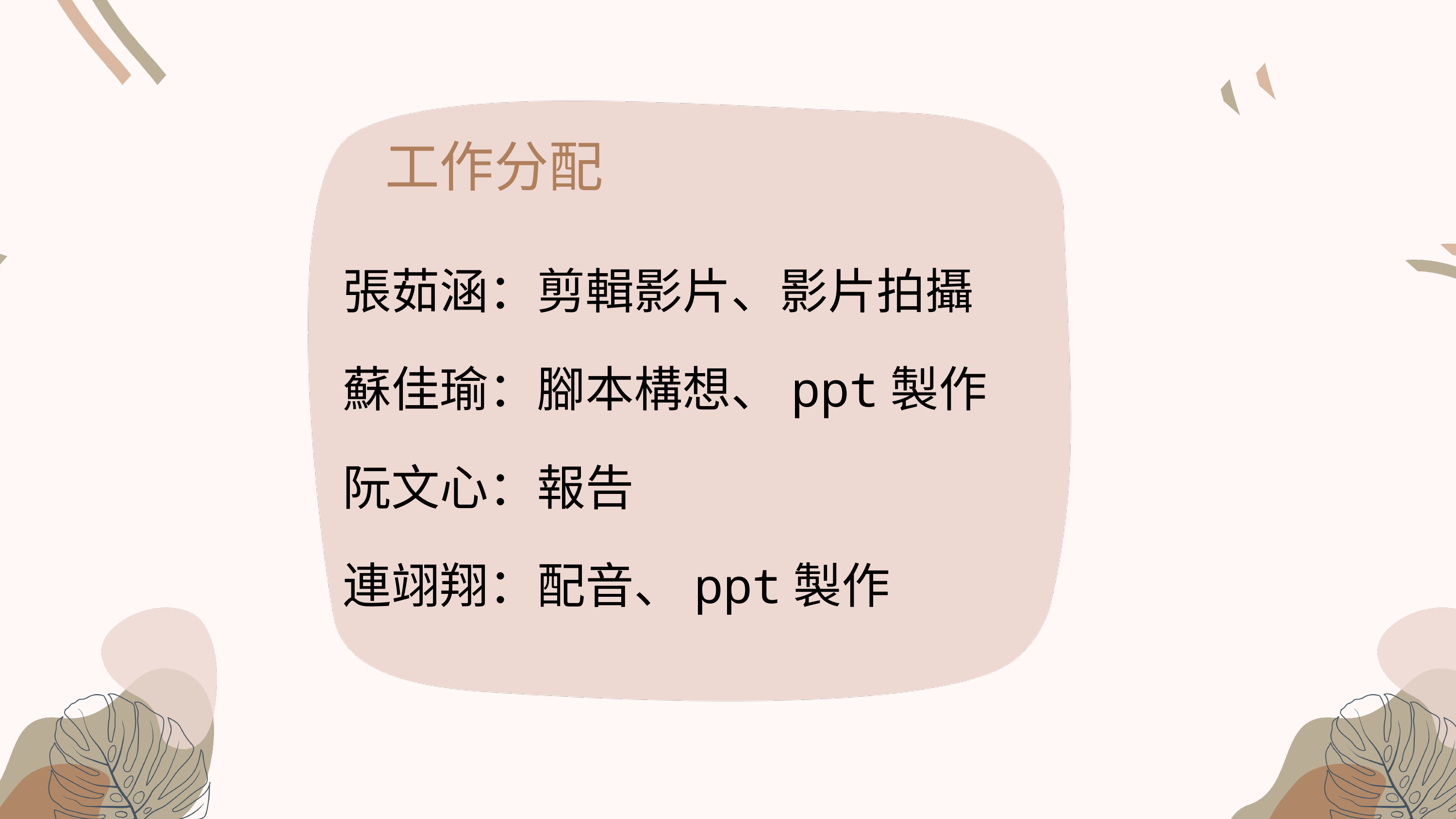

工作分配
張茹涵：剪輯影片、影片拍攝
蘇佳瑜：腳本構想、ppt製作
阮文心：報告
連翊翔：配音、ppt製作